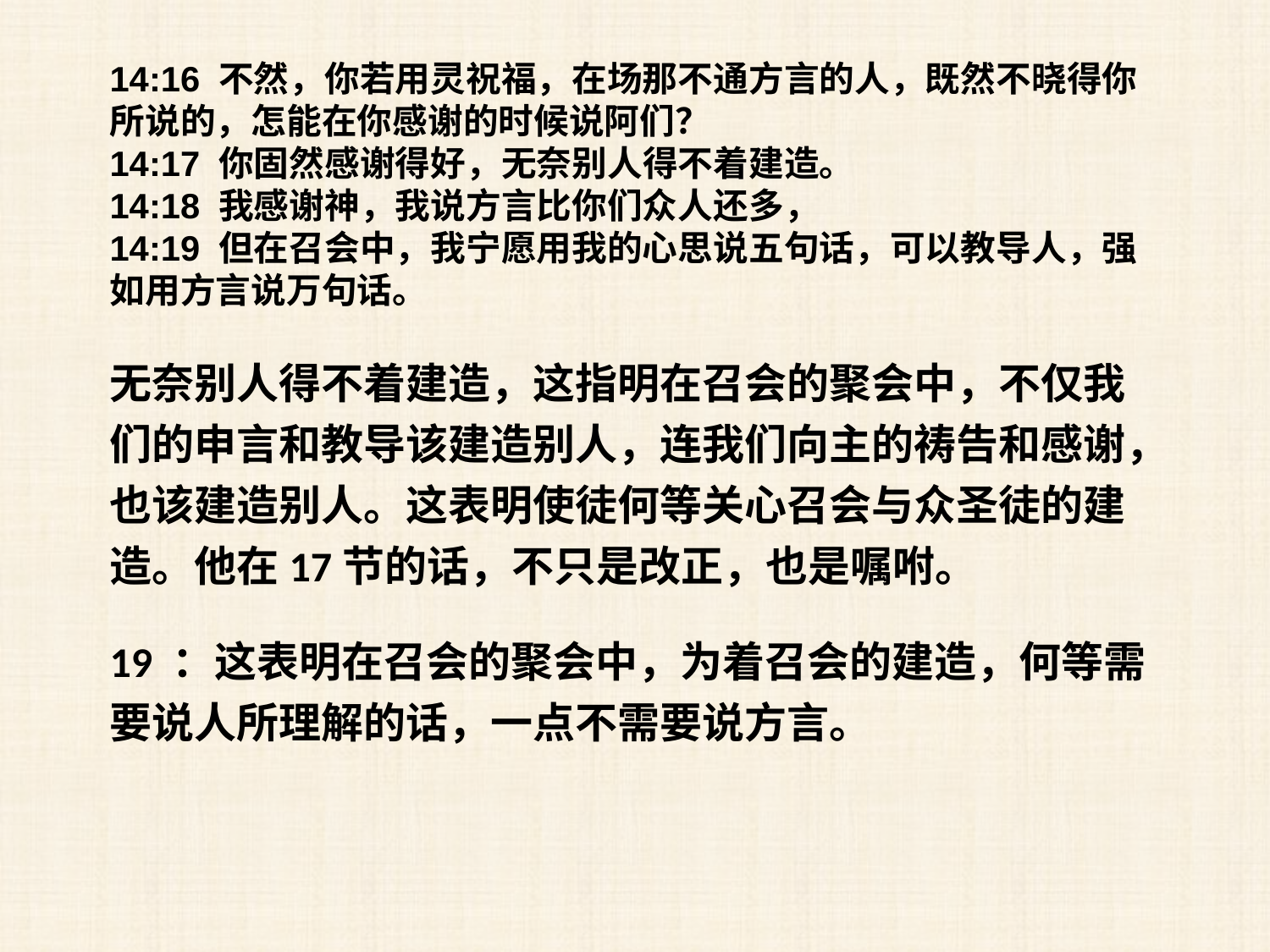

14:16 不然，你若用灵祝福，在场那不通方言的人，既然不晓得你所说的，怎能在你感谢的时候说阿们？
14:17 你固然感谢得好，无奈别人得不着建造。
14:18 我感谢神，我说方言比你们众人还多，
14:19 但在召会中，我宁愿用我的心思说五句话，可以教导人，强如用方言说万句话。
无奈别人得不着建造，这指明在召会的聚会中，不仅我们的申言和教导该建造别人，连我们向主的祷告和感谢，也该建造别人。这表明使徒何等关心召会与众圣徒的建造。他在17节的话，不只是改正，也是嘱咐。
19 ：这表明在召会的聚会中，为着召会的建造，何等需要说人所理解的话，一点不需要说方言。